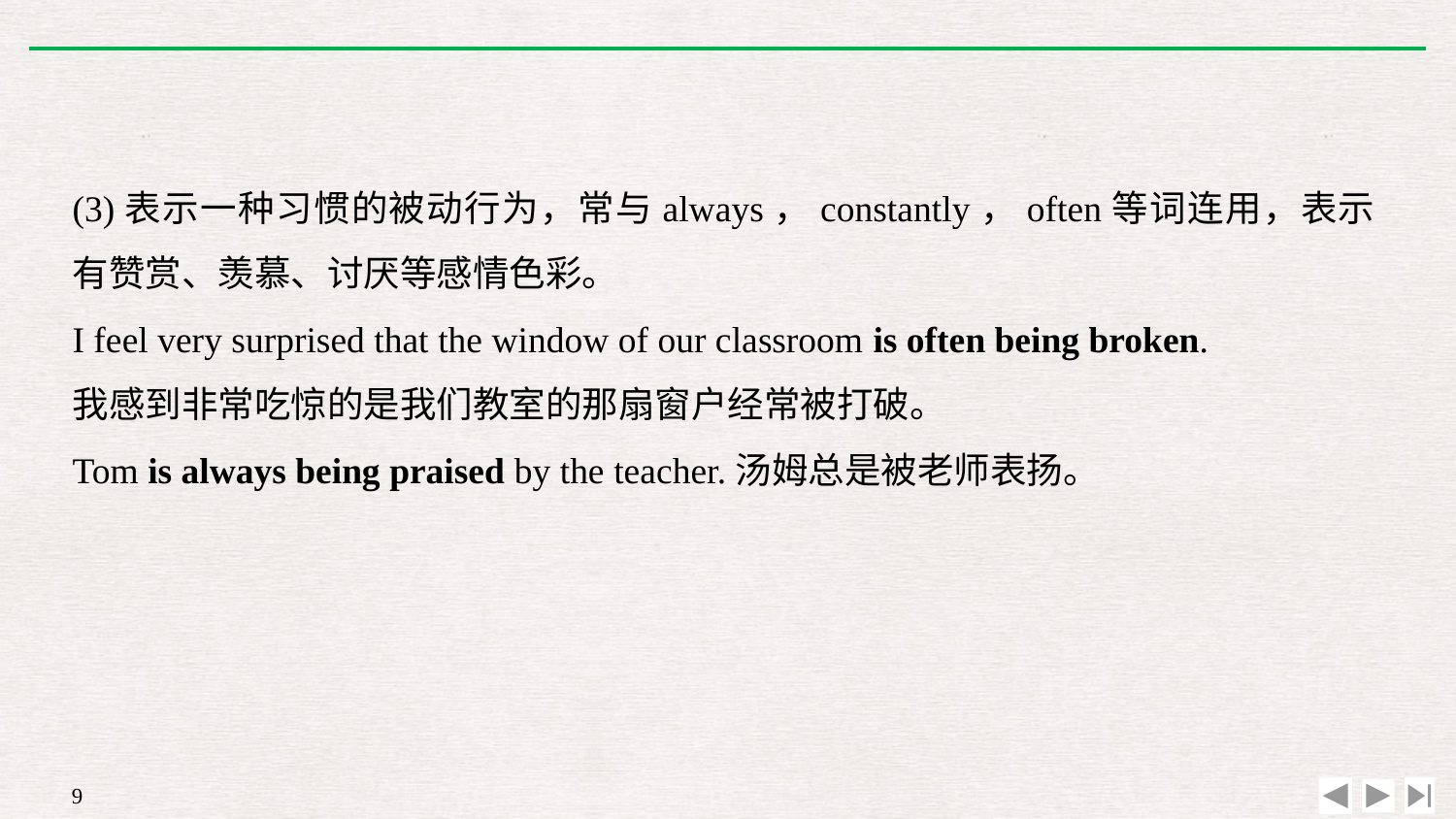

(3)表示一种习惯的被动行为，常与always，constantly，often等词连用，表示有赞赏、羡慕、讨厌等感情色彩。
I feel very surprised that the window of our classroom is often being broken.
我感到非常吃惊的是我们教室的那扇窗户经常被打破。
Tom is always being praised by the teacher.汤姆总是被老师表扬。